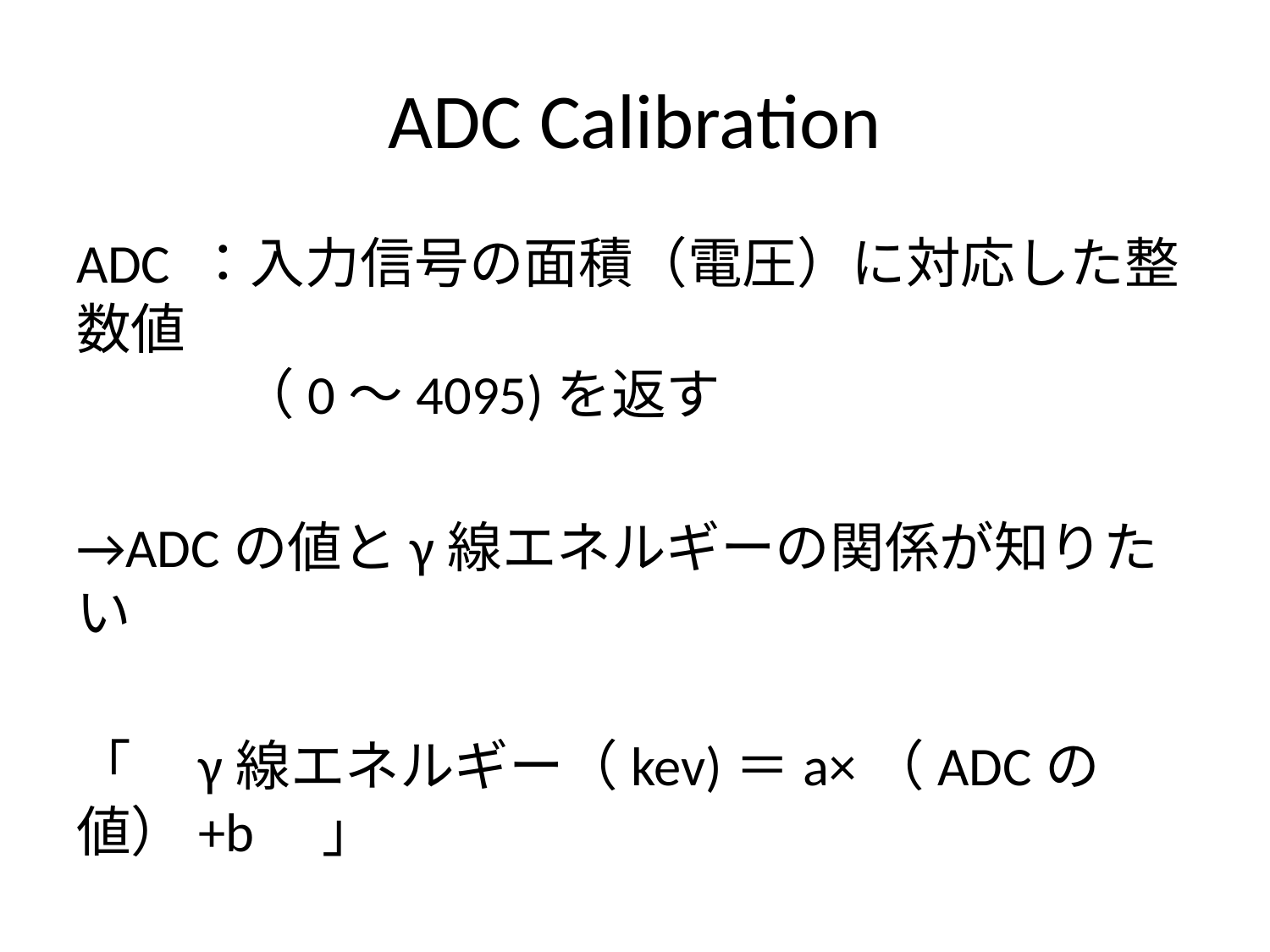

# ADC Calibration
ADC ：入力信号の面積（電圧）に対応した整数値
　　　（0〜4095)を返す

→ADCの値とγ線エネルギーの関係が知りたい

「　γ線エネルギー（kev)＝a×（ADCの値）+b　」

として、a,bを求める